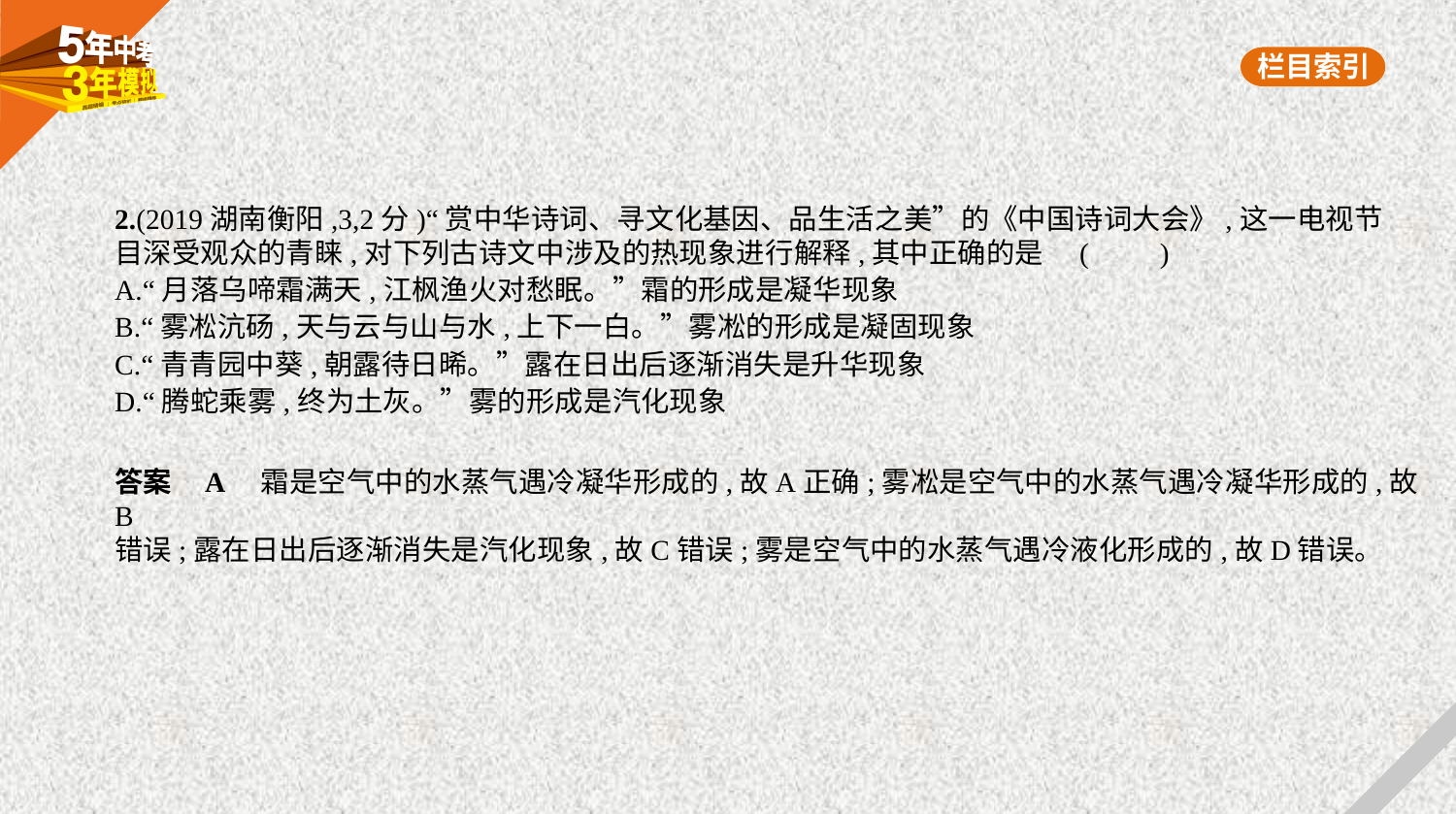

2.(2019湖南衡阳,3,2分)“赏中华诗词、寻文化基因、品生活之美”的《中国诗词大会》,这一电视节
目深受观众的青睐,对下列古诗文中涉及的热现象进行解释,其中正确的是 (　　)
A.“月落乌啼霜满天,江枫渔火对愁眠。”霜的形成是凝华现象
B.“雾凇沆砀,天与云与山与水,上下一白。”雾凇的形成是凝固现象
C.“青青园中葵,朝露待日晞。”露在日出后逐渐消失是升华现象
D.“腾蛇乘雾,终为土灰。”雾的形成是汽化现象
答案    A　霜是空气中的水蒸气遇冷凝华形成的,故A正确;雾凇是空气中的水蒸气遇冷凝华形成的,故B
错误;露在日出后逐渐消失是汽化现象,故C错误;雾是空气中的水蒸气遇冷液化形成的,故D错误。